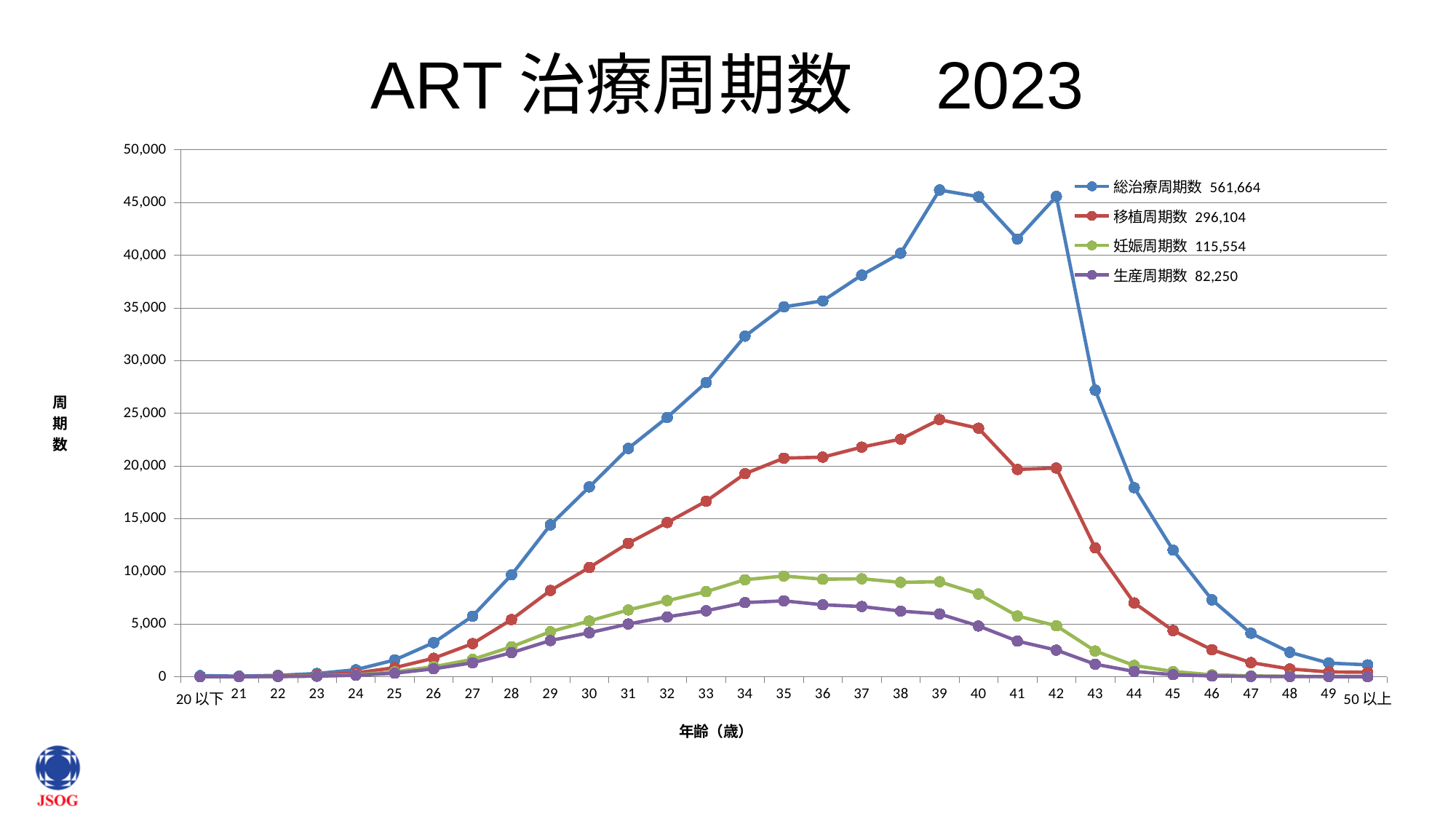

# ART治療周期数　2023

### Chart

| Category | 総治療周期数 561,664 | 移植周期数 296,104 | 妊娠周期数 115,554 | 生産周期数 82,250 |
|---|---|---|---|---|
| 20以下 | 103.0 | 14.0 | 5.0 | 4.0 |
| 21 | 59.0 | 20.0 | 9.0 | 7.0 |
| 22 | 134.0 | 56.0 | 26.0 | 23.0 |
| 23 | 311.0 | 163.0 | 78.0 | 60.0 |
| 24 | 667.0 | 361.0 | 180.0 | 144.0 |
| 25 | 1597.0 | 864.0 | 470.0 | 343.0 |
| 26 | 3233.0 | 1757.0 | 957.0 | 754.0 |
| 27 | 5754.0 | 3144.0 | 1653.0 | 1326.0 |
| 28 | 9664.0 | 5429.0 | 2842.0 | 2287.0 |
| 29 | 14411.0 | 8184.0 | 4277.0 | 3437.0 |
| 30 | 18016.0 | 10370.0 | 5295.0 | 4181.0 |
| 31 | 21665.0 | 12666.0 | 6342.0 | 5006.0 |
| 32 | 24603.0 | 14631.0 | 7224.0 | 5685.0 |
| 33 | 27917.0 | 16653.0 | 8076.0 | 6261.0 |
| 34 | 32314.0 | 19266.0 | 9206.0 | 7039.0 |
| 35 | 35097.0 | 20744.0 | 9559.0 | 7206.0 |
| 36 | 35664.0 | 20835.0 | 9251.0 | 6832.0 |
| 37 | 38106.0 | 21788.0 | 9298.0 | 6667.0 |
| 38 | 40182.0 | 22545.0 | 8957.0 | 6231.0 |
| 39 | 46181.0 | 24409.0 | 9017.0 | 5964.0 |
| 40 | 45544.0 | 23578.0 | 7847.0 | 4819.0 |
| 41 | 41538.0 | 19672.0 | 5763.0 | 3383.0 |
| 42 | 45572.0 | 19803.0 | 4840.0 | 2531.0 |
| 43 | 27193.0 | 12221.0 | 2444.0 | 1191.0 |
| 44 | 17945.0 | 7006.0 | 1077.0 | 507.0 |
| 45 | 12012.0 | 4388.0 | 500.0 | 202.0 |
| 46 | 7297.0 | 2563.0 | 190.0 | 75.0 |
| 47 | 4127.0 | 1345.0 | 82.0 | 38.0 |
| 48 | 2323.0 | 741.0 | 41.0 | 22.0 |
| 49 | 1300.0 | 459.0 | 26.0 | 14.0 |
| 50以上 | 1135.0 | 429.0 | 22.0 | 11.0 |